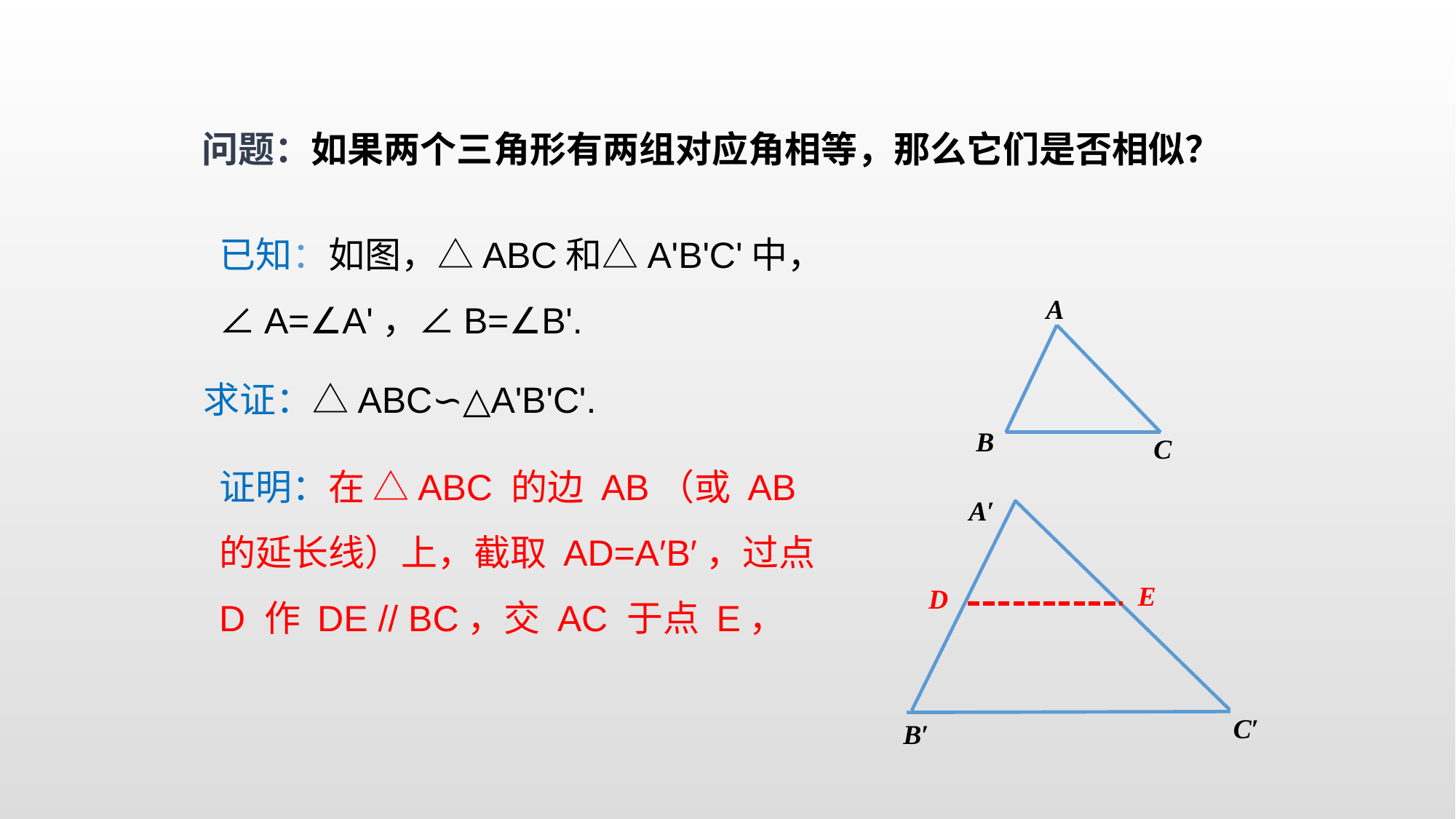

问题：如果两个三角形有两组对应角相等，那么它们是否相似？
已知：如图，△ABC和△A'B'C'中，∠A=∠A'，∠B=∠B'.
A
B
C
求证：△ABC∽△A'B'C'.
证明：在 △ABC 的边 AB（或 AB 的延长线）上，截取 AD=A′B′，过点 D 作 DE // BC，交 AC 于点 E，
A′
C′
B′
 E
D